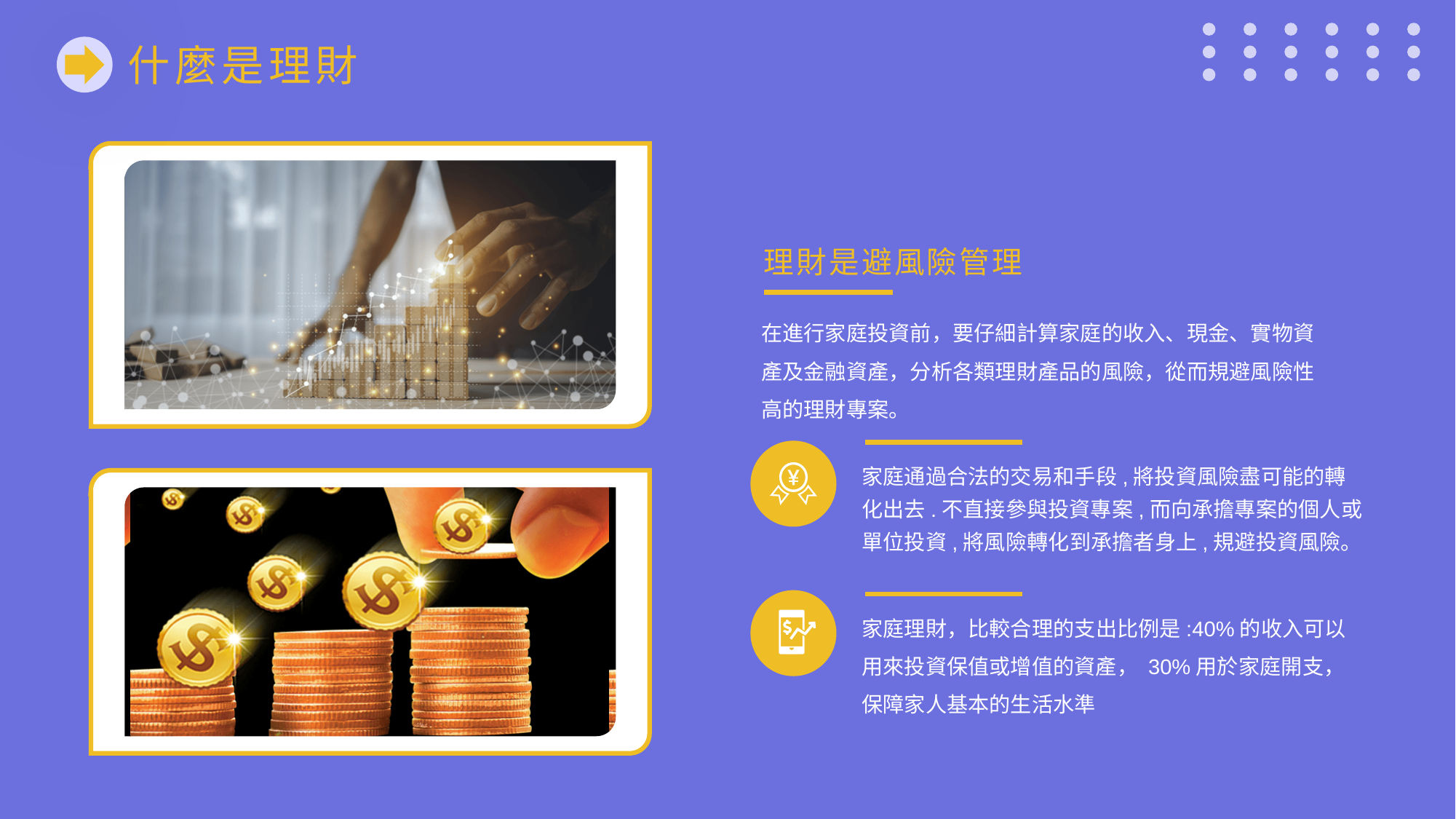

什麼是理財

理財是避風險管理
在進行家庭投資前，要仔細計算家庭的收入、現金、實物資產及金融資產，分析各類理財產品的風險，從而規避風險性高的理財專案。

家庭通過合法的交易和手段,將投資風險盡可能的轉化出去.不直接參與投資專案,而向承擔專案的個人或單位投資,將風險轉化到承擔者身上,規避投資風險。

家庭理財，比較合理的支出比例是:40%的收入可以用來投資保值或增值的資產， 30%用於家庭開支，保障家人基本的生活水準